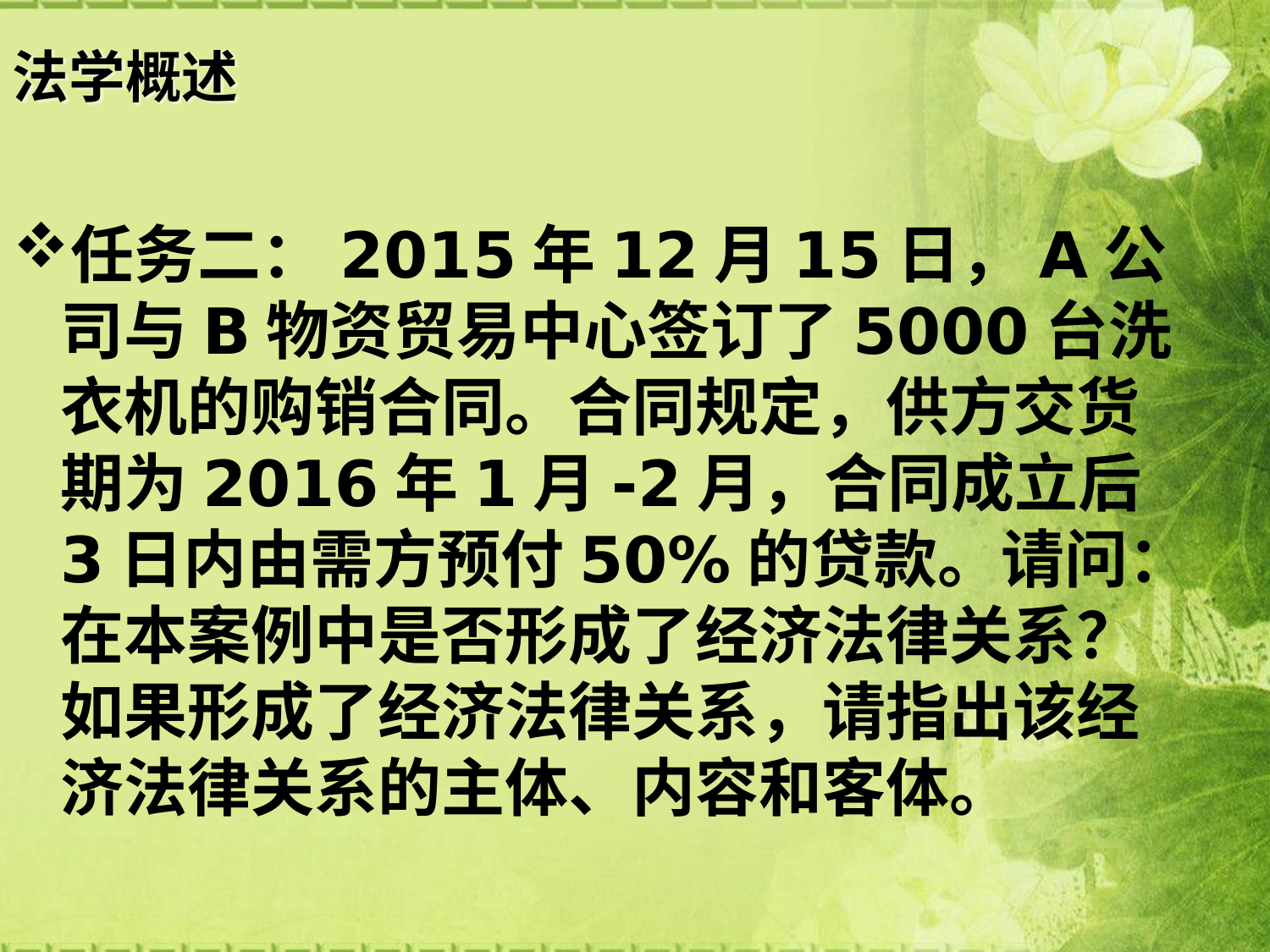

法学概述

任务二：2015年12月15日，A公司与B物资贸易中心签订了5000台洗衣机的购销合同。合同规定，供方交货期为2016年1月-2月，合同成立后3日内由需方预付50%的贷款。请问：在本案例中是否形成了经济法律关系？如果形成了经济法律关系，请指出该经济法律关系的主体、内容和客体。